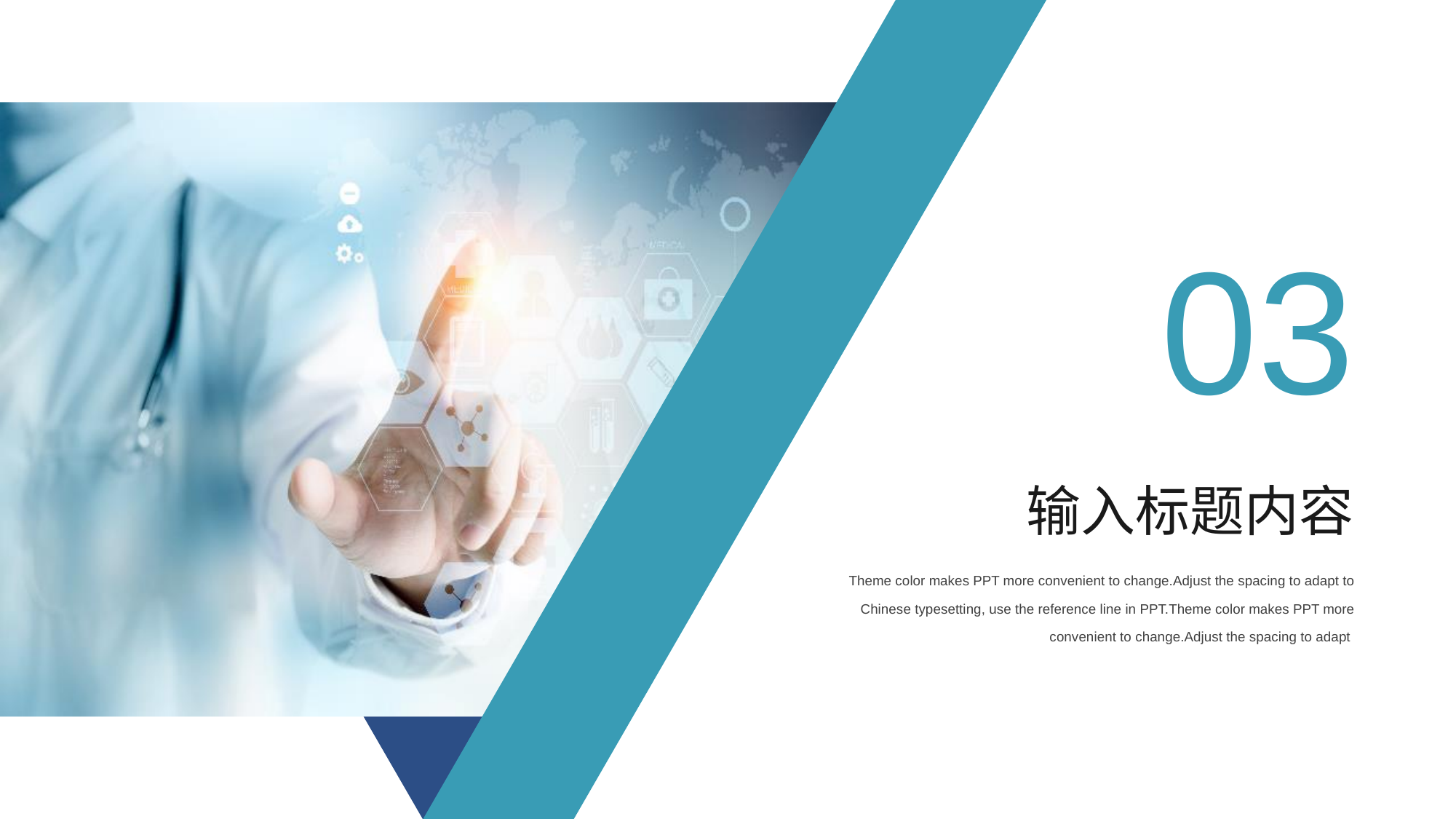

03
输入标题内容
Theme color makes PPT more convenient to change.Adjust the spacing to adapt to Chinese typesetting, use the reference line in PPT.Theme color makes PPT more convenient to change.Adjust the spacing to adapt